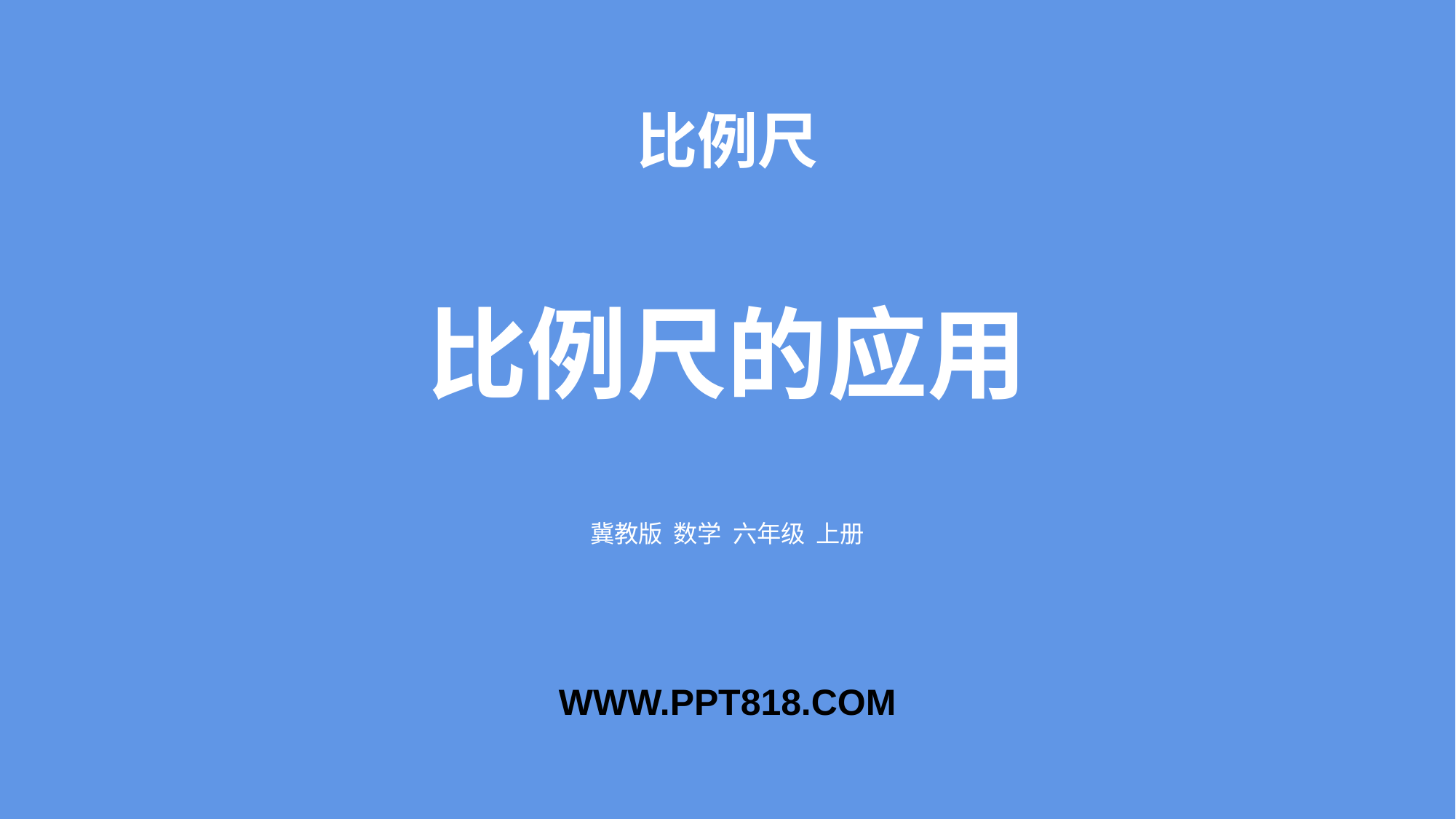

比例尺

比例尺的应用
冀教版  数学  六年级  上册
WWW.PPT818.COM